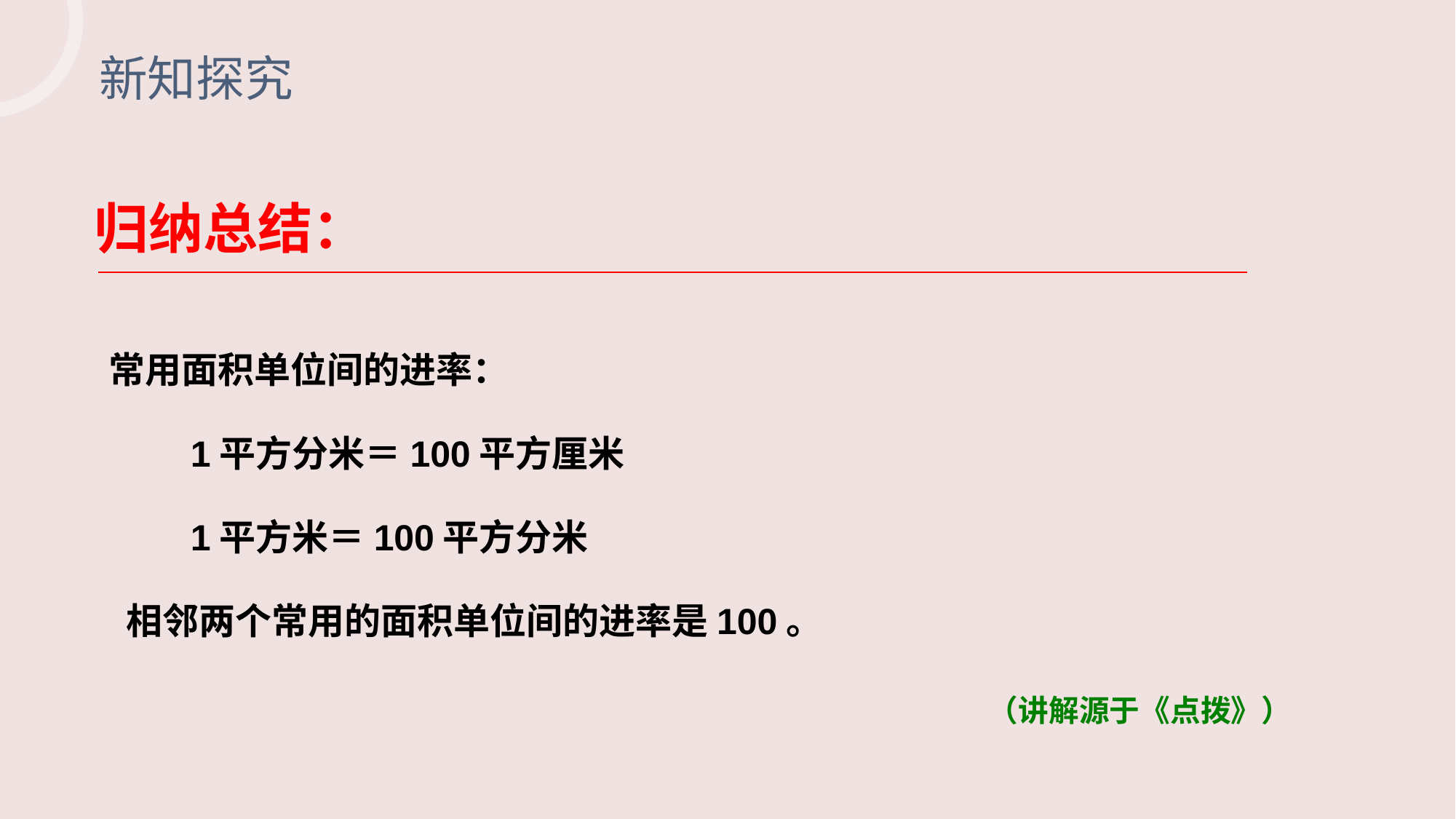

新知探究
归纳总结：
常用面积单位间的进率：
        1平方分米＝100平方厘米
        1平方米＝100平方分米
 相邻两个常用的面积单位间的进率是100。
（讲解源于《点拨》）